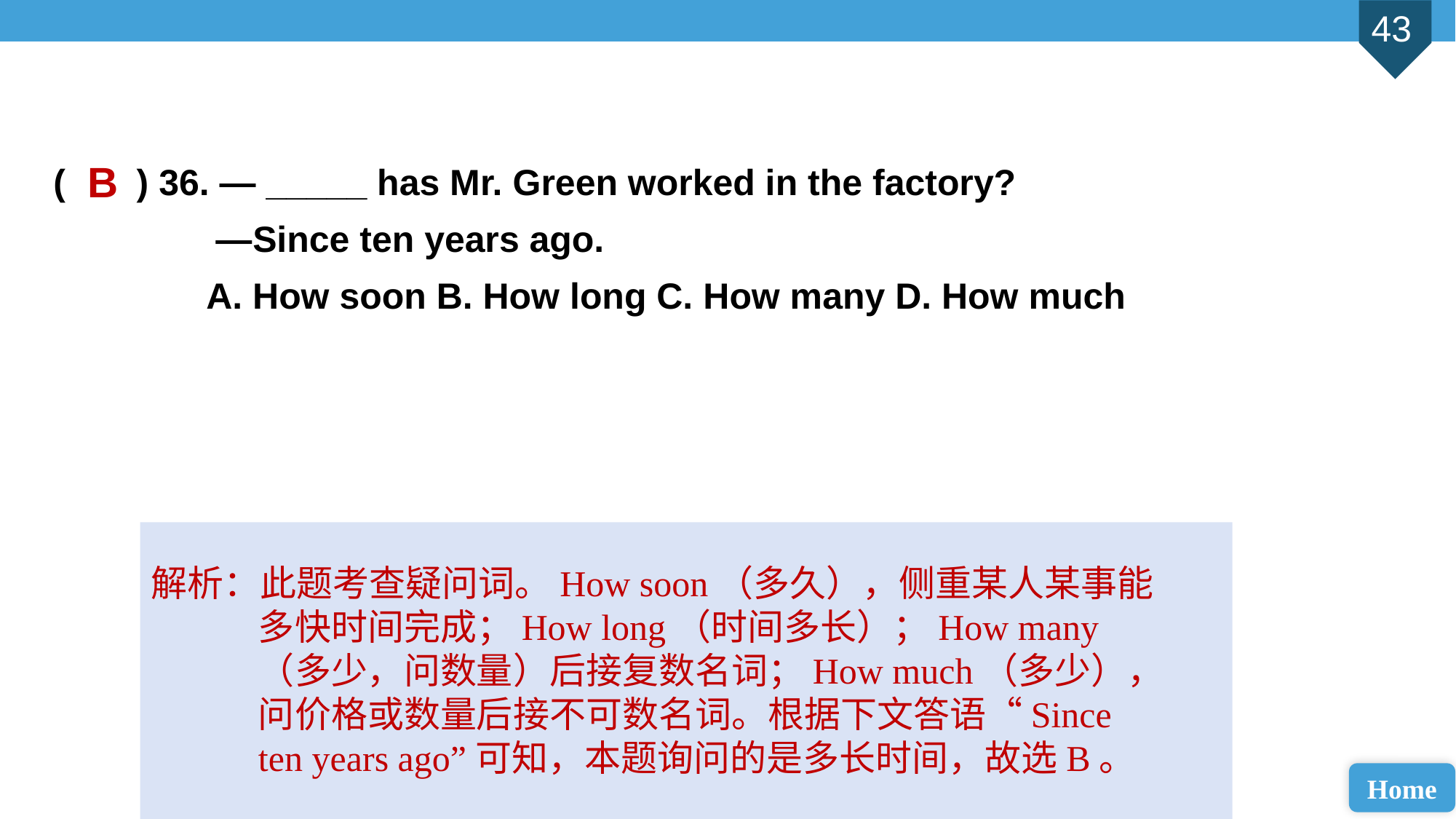

(       ) 36. — _____ has Mr. Green worked in the factory?
                —Since ten years ago.
               A. How soon B. How long C. How many D. How much
B

解析：此题考查疑问词。How soon（多久），侧重某人某事能多快时间完成；How long（时间多长）；How many（多少，问数量）后接复数名词；How much（多少），问价格或数量后接不可数名词。根据下文答语“Since ten years ago”可知，本题询问的是多长时间，故选B。